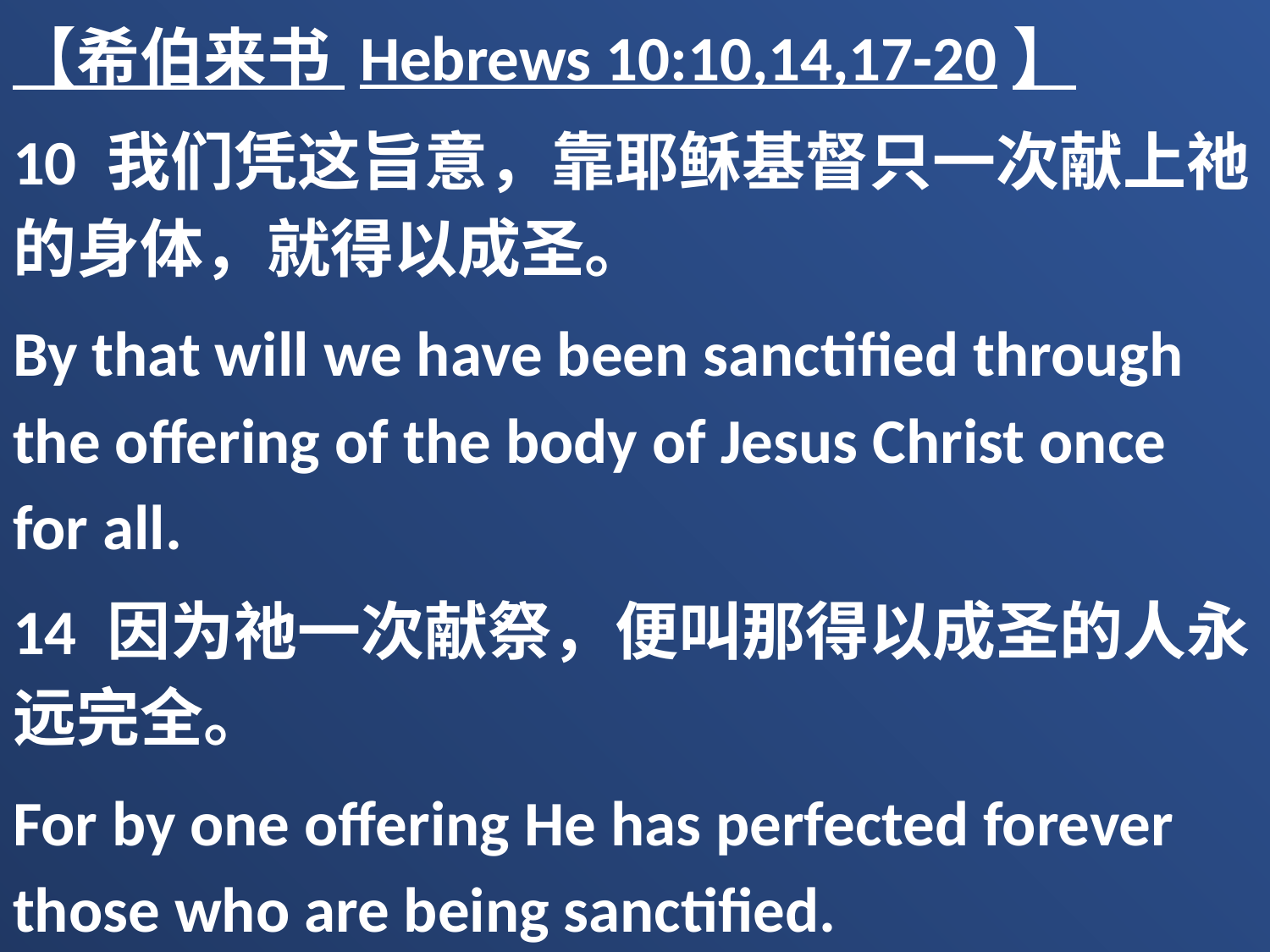

【希伯来书 Hebrews 10:10,14,17-20】
10 我们凭这旨意，靠耶稣基督只一次献上祂的身体，就得以成圣。
By that will we have been sanctified through the offering of the body of Jesus Christ once for all.
14 因为祂一次献祭，便叫那得以成圣的人永远完全。
For by one offering He has perfected forever those who are being sanctified.